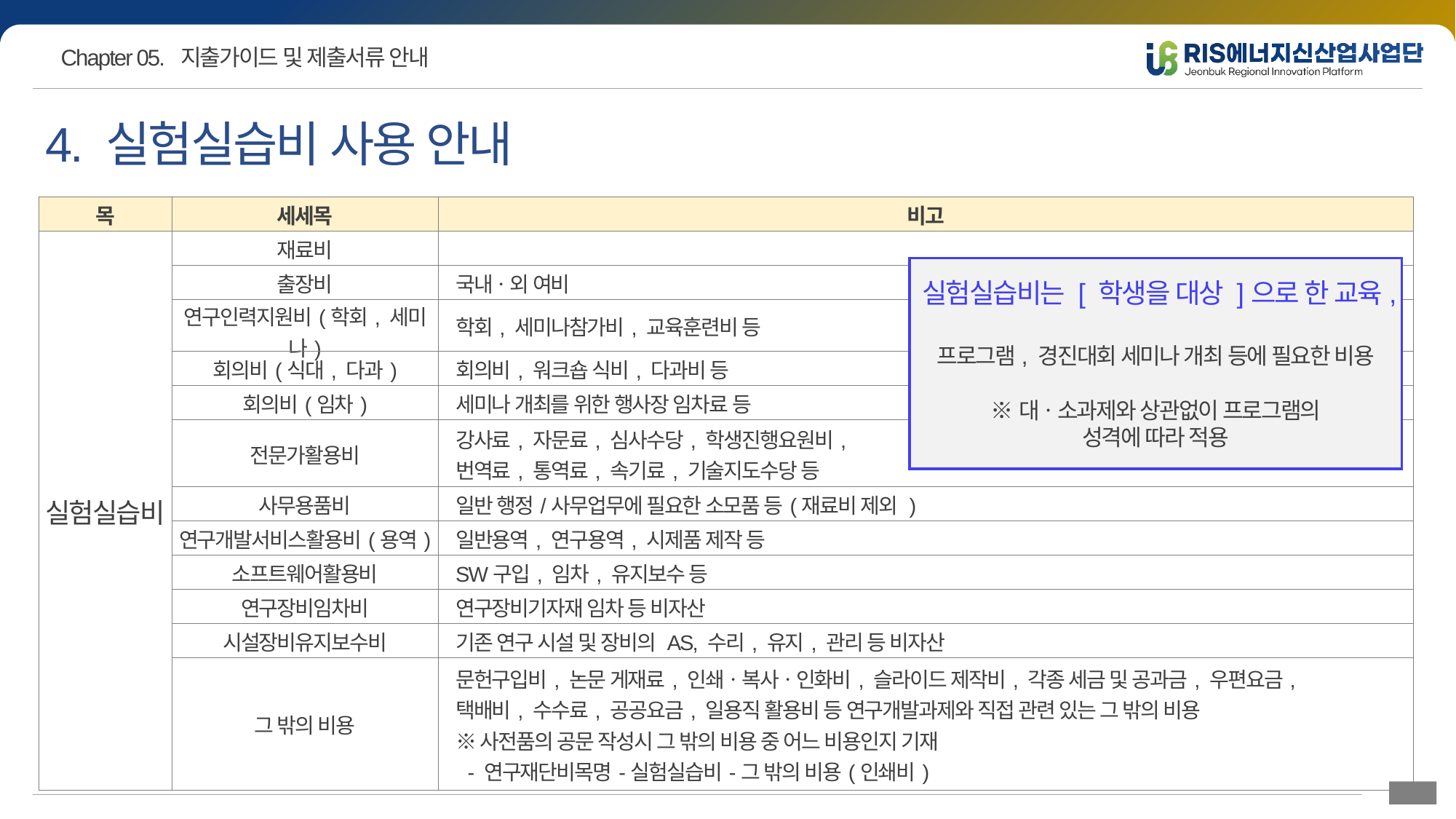

4. 실험실습비 사용 안내
| 목 | 세세목 | 비고 |
| --- | --- | --- |
| 실험실습비 | 재료비 |  |
|  | 출장비 | 국내ㆍ외 여비 |
|  | 연구인력지원비(학회, 세미나) | 학회, 세미나참가비, 교육훈련비 등 |
|  | 회의비(식대, 다과) | 회의비, 워크숍 식비, 다과비 등 |
|  | 회의비(임차) | 세미나 개최를 위한 행사장 임차료 등 |
|  | 전문가활용비 | 강사료, 자문료, 심사수당, 학생진행요원비, 번역료, 통역료, 속기료, 기술지도수당 등 |
|  | 사무용품비 | 일반 행정/사무업무에 필요한 소모품 등(재료비 제외 ) |
|  | 연구개발서비스활용비(용역) | 일반용역, 연구용역, 시제품 제작 등 |
|  | 소프트웨어활용비 | SW구입, 임차, 유지보수 등 |
|  | 연구장비임차비 | 연구장비기자재 임차 등 비자산 |
|  | 시설장비유지보수비 | 기존 연구 시설 및 장비의 AS, 수리, 유지, 관리 등 비자산 |
|  | 그 밖의 비용 | 문헌구입비, 논문 게재료, 인쇄ㆍ복사ㆍ인화비, 슬라이드 제작비, 각종 세금 및 공과금, 우편요금, 택배비, 수수료, 공공요금, 일용직 활용비 등 연구개발과제와 직접 관련 있는 그 밖의 비용 ※ 사전품의 공문 작성시 그 밖의 비용 중 어느 비용인지 기재 - 연구재단비목명-실험실습비-그 밖의 비용(인쇄비) |
실험실습비는 [ 학생을 대상 ]으로 한 교육,
프로그램, 경진대회 세미나 개최 등에 필요한 비용
※대ㆍ소과제와 상관없이 프로그램의
성격에 따라 적용
59